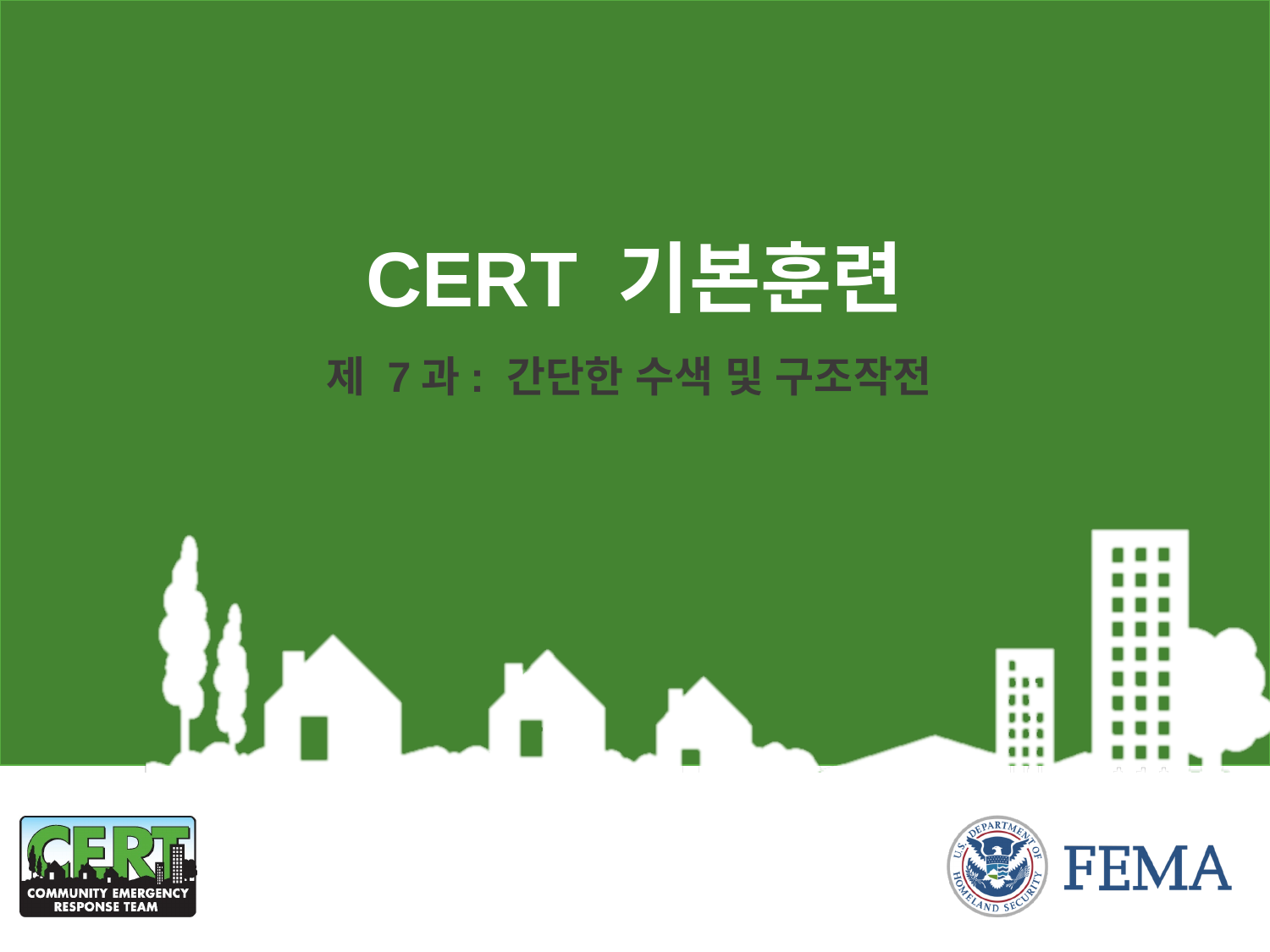

# CERT 기본훈련
제 7과: 간단한 수색 및 구조작전